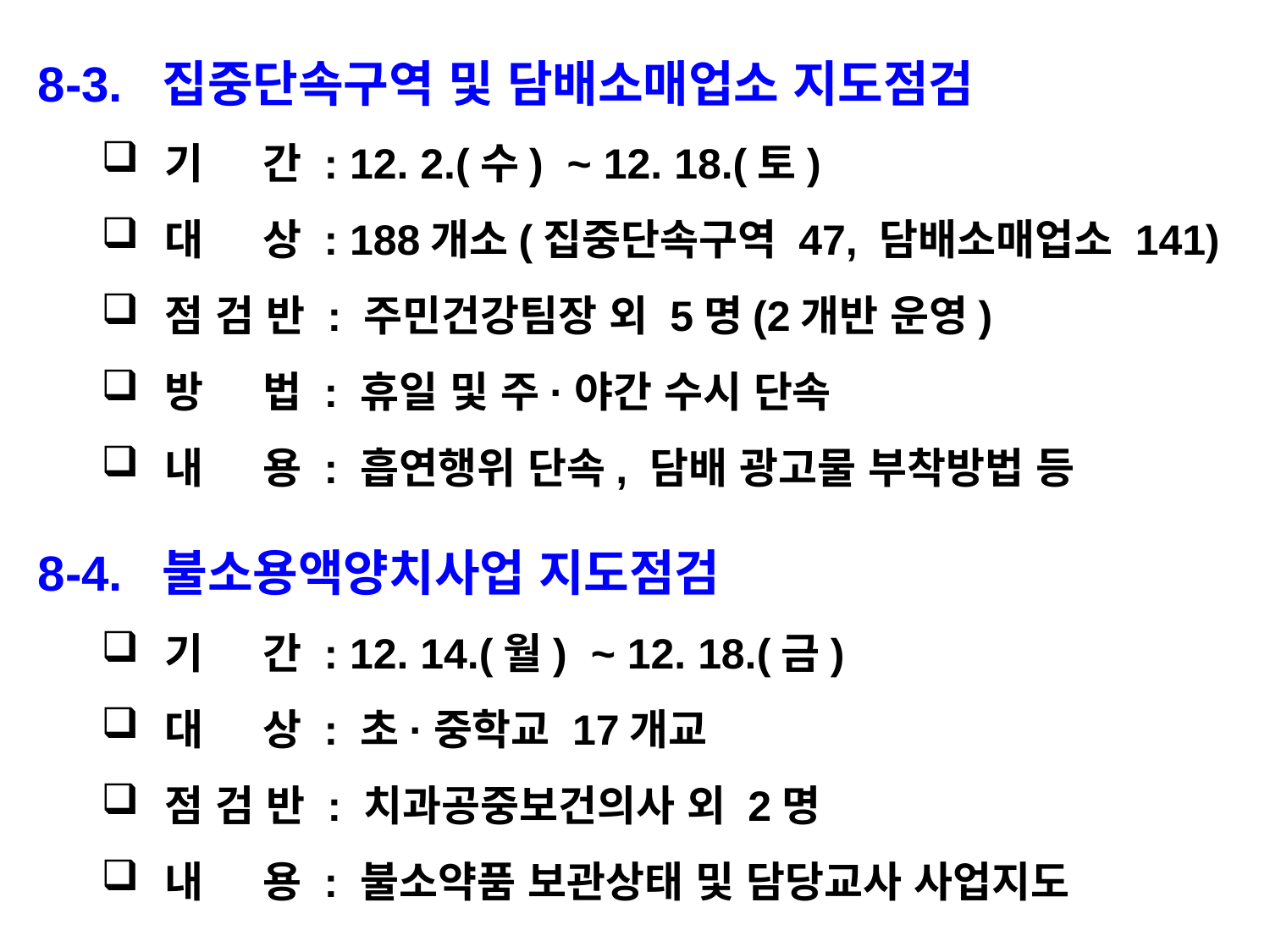

8-3.  집중단속구역 및 담배소매업소 지도점검
기     간 : 12. 2.(수)  ~ 12. 18.(토)
대     상 : 188개소(집중단속구역 47, 담배소매업소 141)
점 검 반 : 주민건강팀장 외 5명(2개반 운영)
방     법 : 휴일 및 주·야간 수시 단속
내     용 : 흡연행위 단속, 담배 광고물 부착방법 등

8-4.  불소용액양치사업 지도점검
기     간 : 12. 14.(월)  ~ 12. 18.(금)
대     상 : 초·중학교 17개교
점 검 반 : 치과공중보건의사 외 2명
내     용 : 불소약품 보관상태 및 담당교사 사업지도